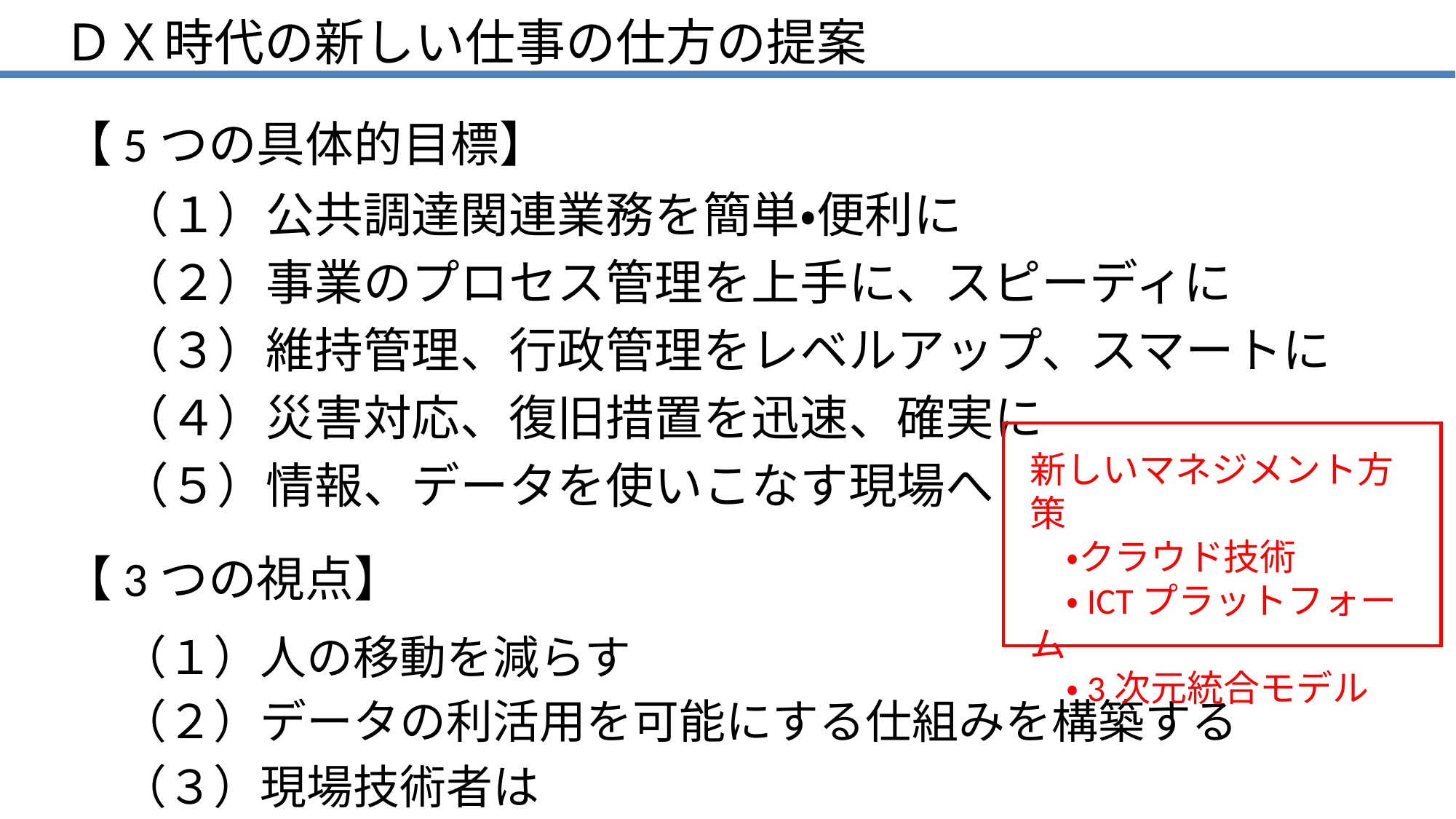

# ＤＸ時代の新しい仕事の仕方の提案
【5つの具体的目標】
（１）公共調達関連業務を簡単・便利に
（２）事業のプロセス管理を上手に、スピーディに
（３）維持管理、行政管理をレベルアップ、スマートに
（４）災害対応、復旧措置を迅速、確実に
（５）情報、データを使いこなす現場へ

新しいマネジメント方策
　・クラウド技術
　・ICTプラットフォーム
　・3次元統合モデル
【3つの視点】
（１）人の移動を減らす
（２）データの利活用を可能にする仕組みを構築する
（３）現場技術者は